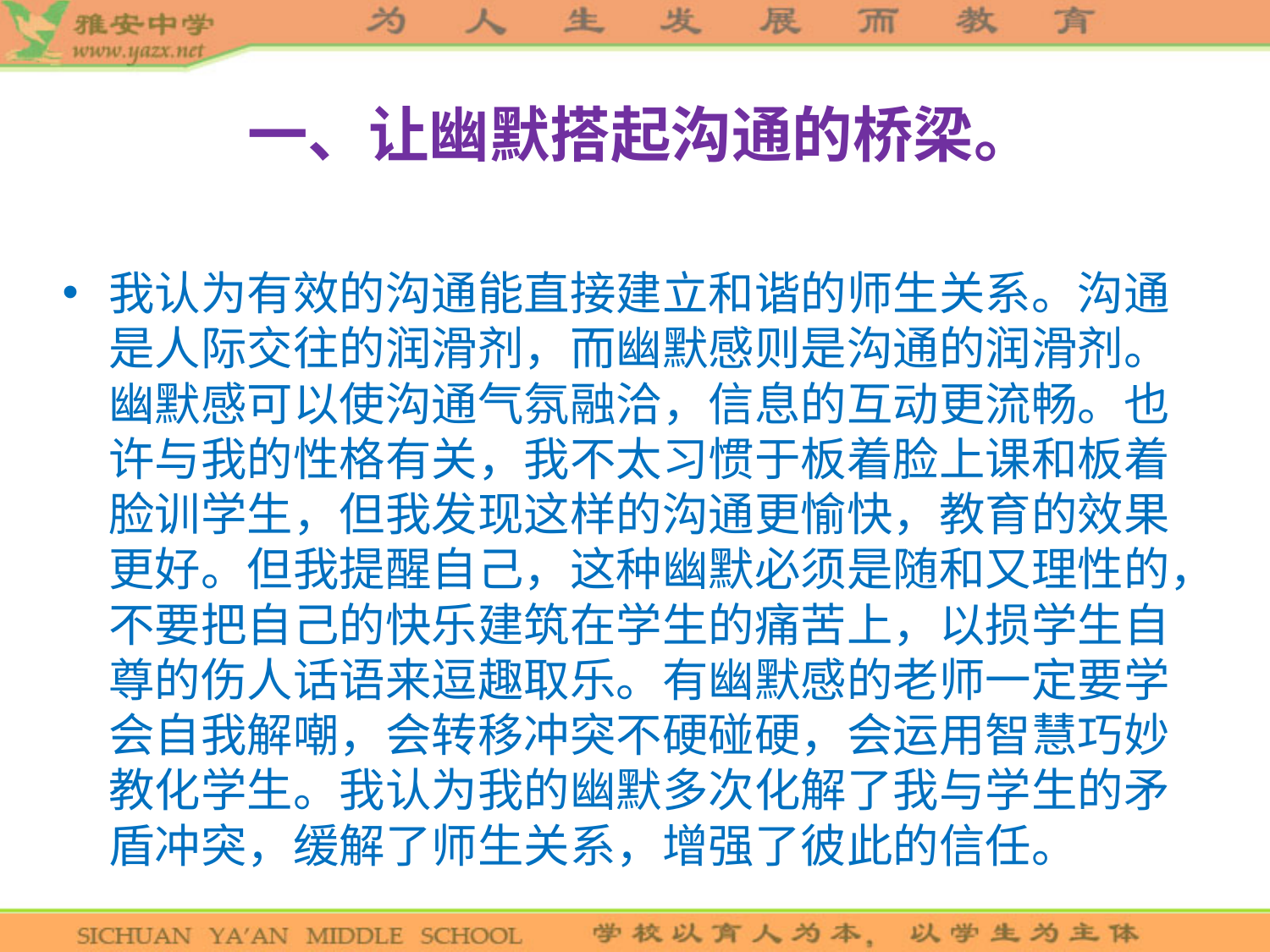

# 一、让幽默搭起沟通的桥梁。
我认为有效的沟通能直接建立和谐的师生关系。沟通是人际交往的润滑剂，而幽默感则是沟通的润滑剂。幽默感可以使沟通气氛融洽，信息的互动更流畅。也许与我的性格有关，我不太习惯于板着脸上课和板着脸训学生，但我发现这样的沟通更愉快，教育的效果更好。但我提醒自己，这种幽默必须是随和又理性的，不要把自己的快乐建筑在学生的痛苦上，以损学生自尊的伤人话语来逗趣取乐。有幽默感的老师一定要学会自我解嘲，会转移冲突不硬碰硬，会运用智慧巧妙教化学生。我认为我的幽默多次化解了我与学生的矛盾冲突，缓解了师生关系，增强了彼此的信任。